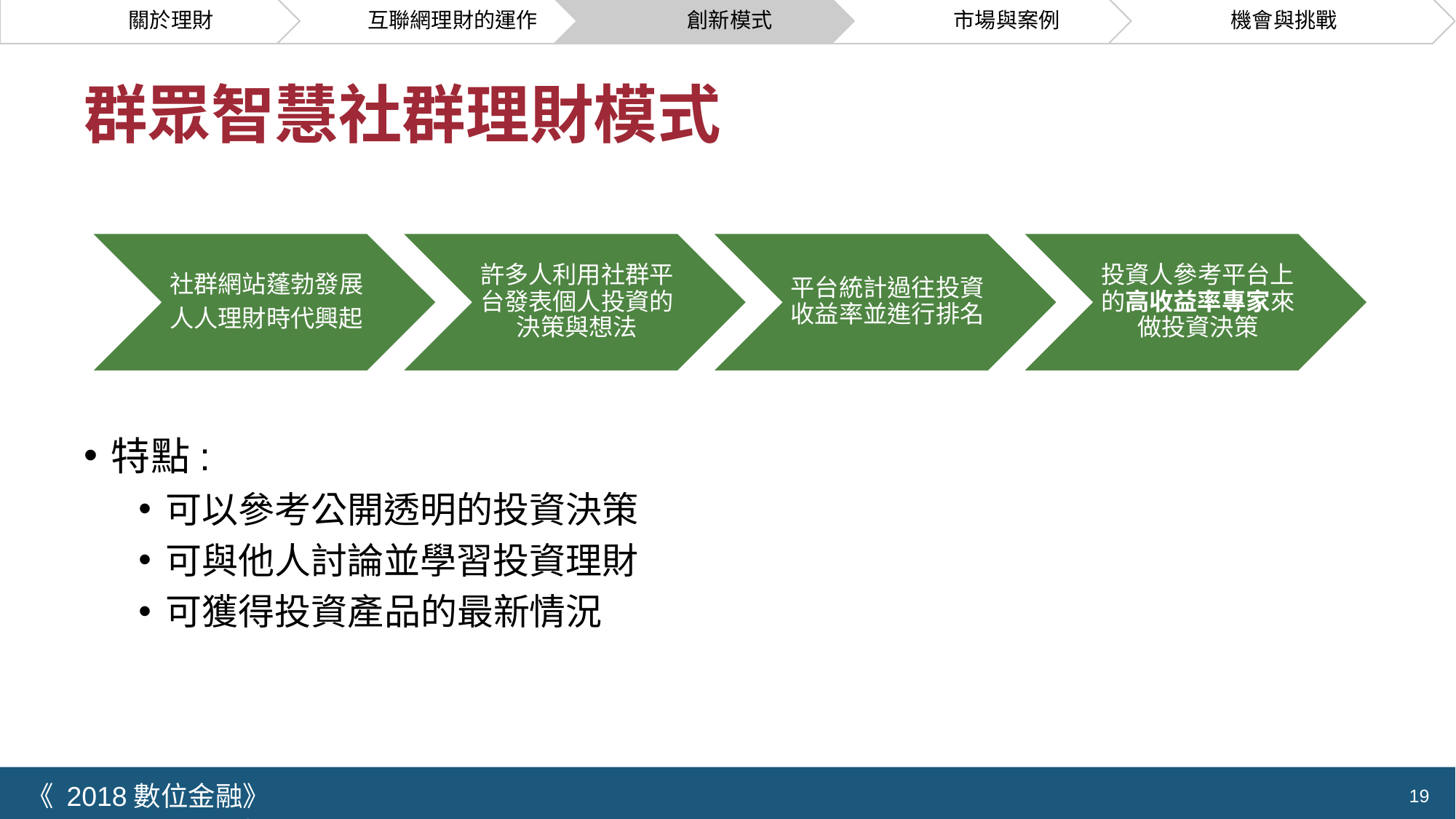

關於理財
互聯網理財的運作
創新模式
市場與案例
機會與挑戰
# 群眾智慧社群理財模式
社群網站蓬勃發展
人人理財時代興起
許多人利用社群平台發表個人投資的決策與想法
平台統計過往投資收益率並進行排名
投資人參考平台上的高收益率專家來做投資決策

特點:
可以參考公開透明的投資決策
可與他人討論並學習投資理財
可獲得投資產品的最新情況
《 2018數位金融》                                                                                                                                             	NCTU.IIM.IEBI Lab
19